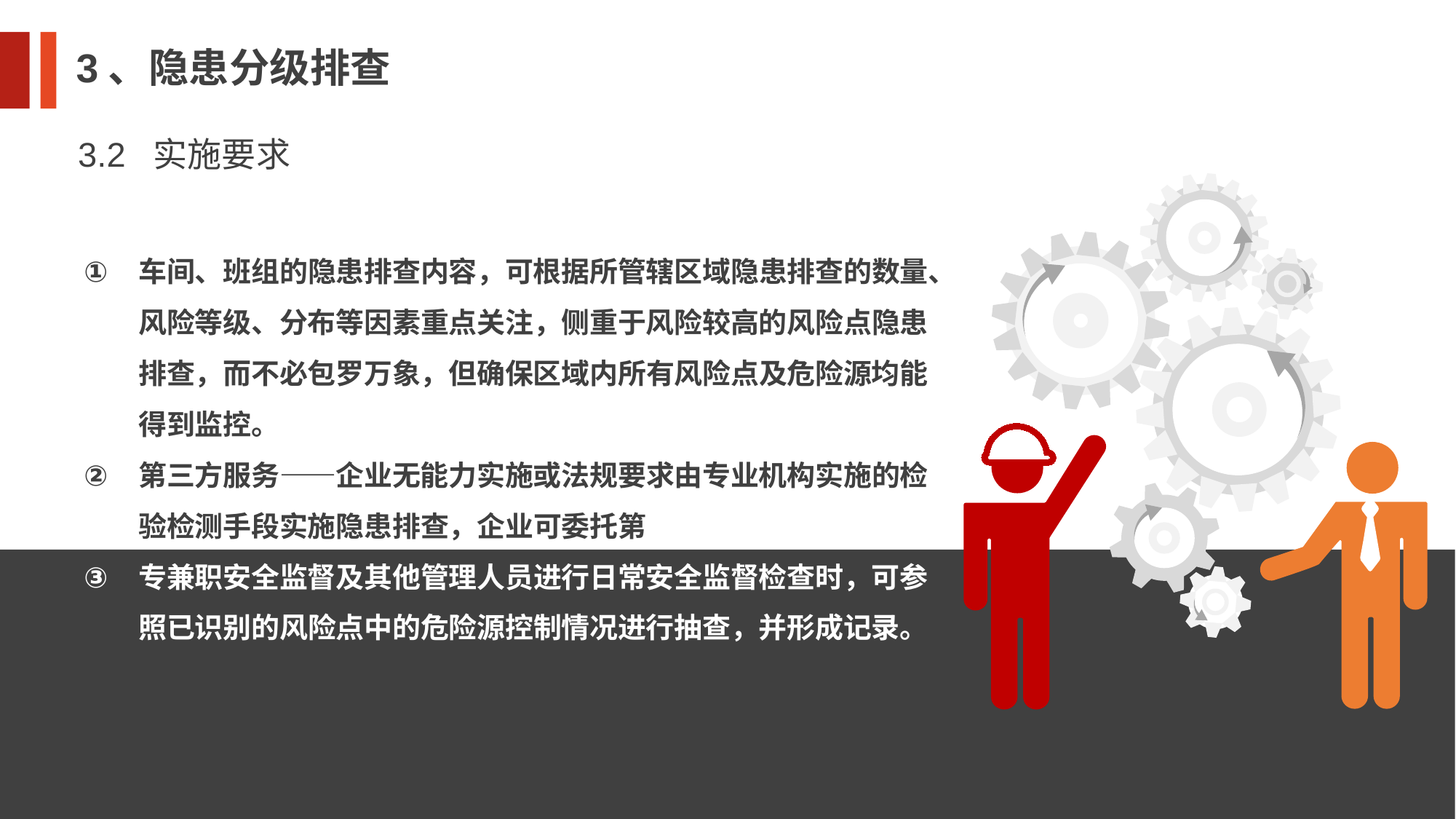

3、隐患分级排查
3.2  实施要求

车间、班组的隐患排查内容，可根据所管辖区域隐患排查的数量、风险等级、分布等因素重点关注，侧重于风险较高的风险点隐患排查，而不必包罗万象，但确保区域内所有风险点及危险源均能得到监控。
第三方服务——企业无能力实施或法规要求由专业机构实施的检验检测手段实施隐患排查，企业可委托第三方专业机构实施
专兼职安全监督及其他管理人员进行日常安全监督检查时，可参照已识别的风险点中的危险源控制情况进行抽查，并形成记录。